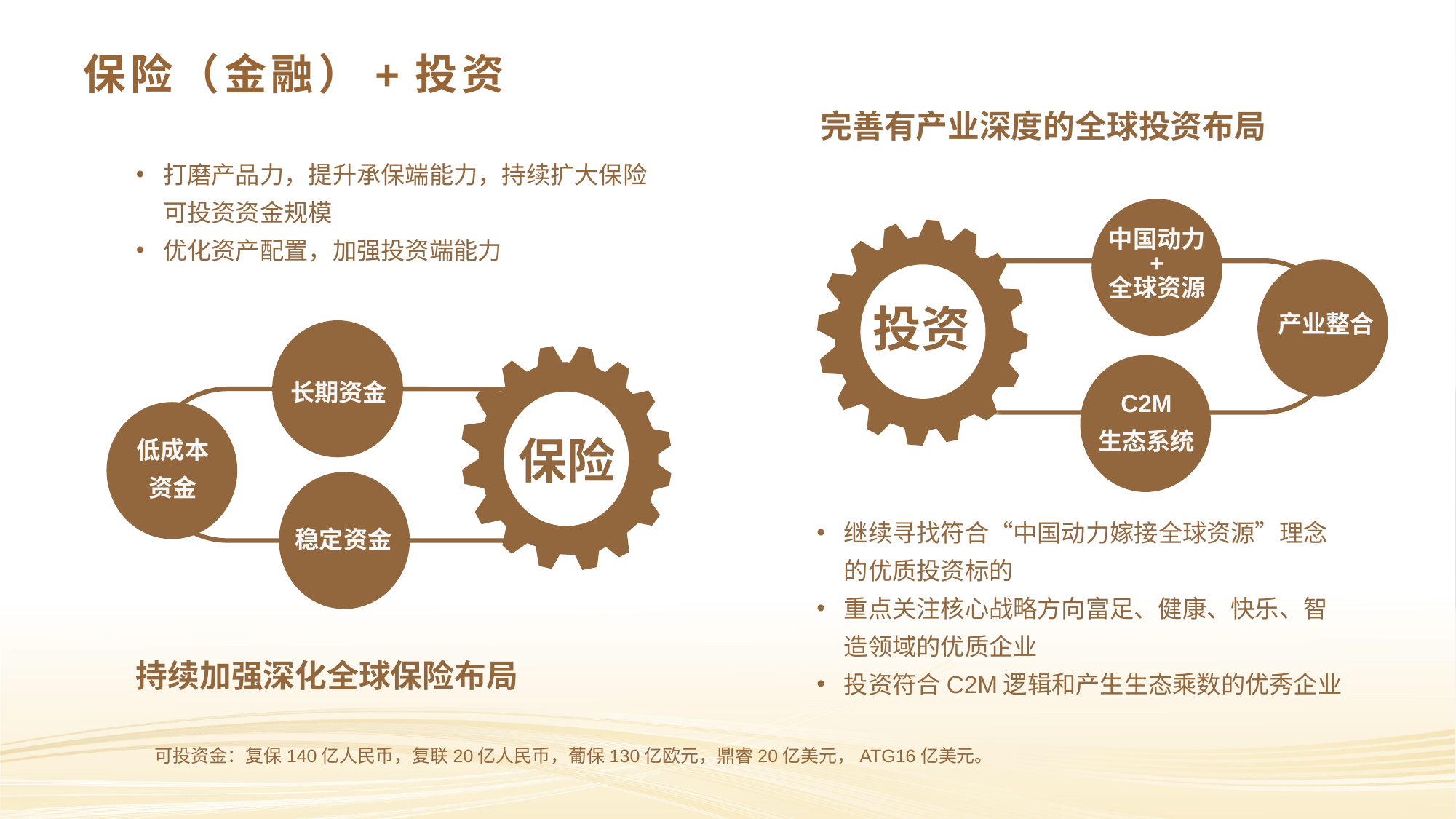

保险（金融）+投资
完善有产业深度的全球投资布局
打磨产品力，提升承保端能力，持续扩大保险可投资资金规模
优化资产配置，加强投资端能力

产业整合
中国动力
+
全球资源

投资

C2M
生态系统

长期资金

低成本
资金
保险
保险

稳定资金

继续寻找符合“中国动力嫁接全球资源”理念的优质投资标的
重点关注核心战略方向富足、健康、快乐、智造领域的优质企业
投资符合C2M逻辑和产生生态乘数的优秀企业
持续加强深化全球保险布局
可投资金：复保140亿人民币，复联20亿人民币，葡保130亿欧元，鼎睿20亿美元，ATG16亿美元。